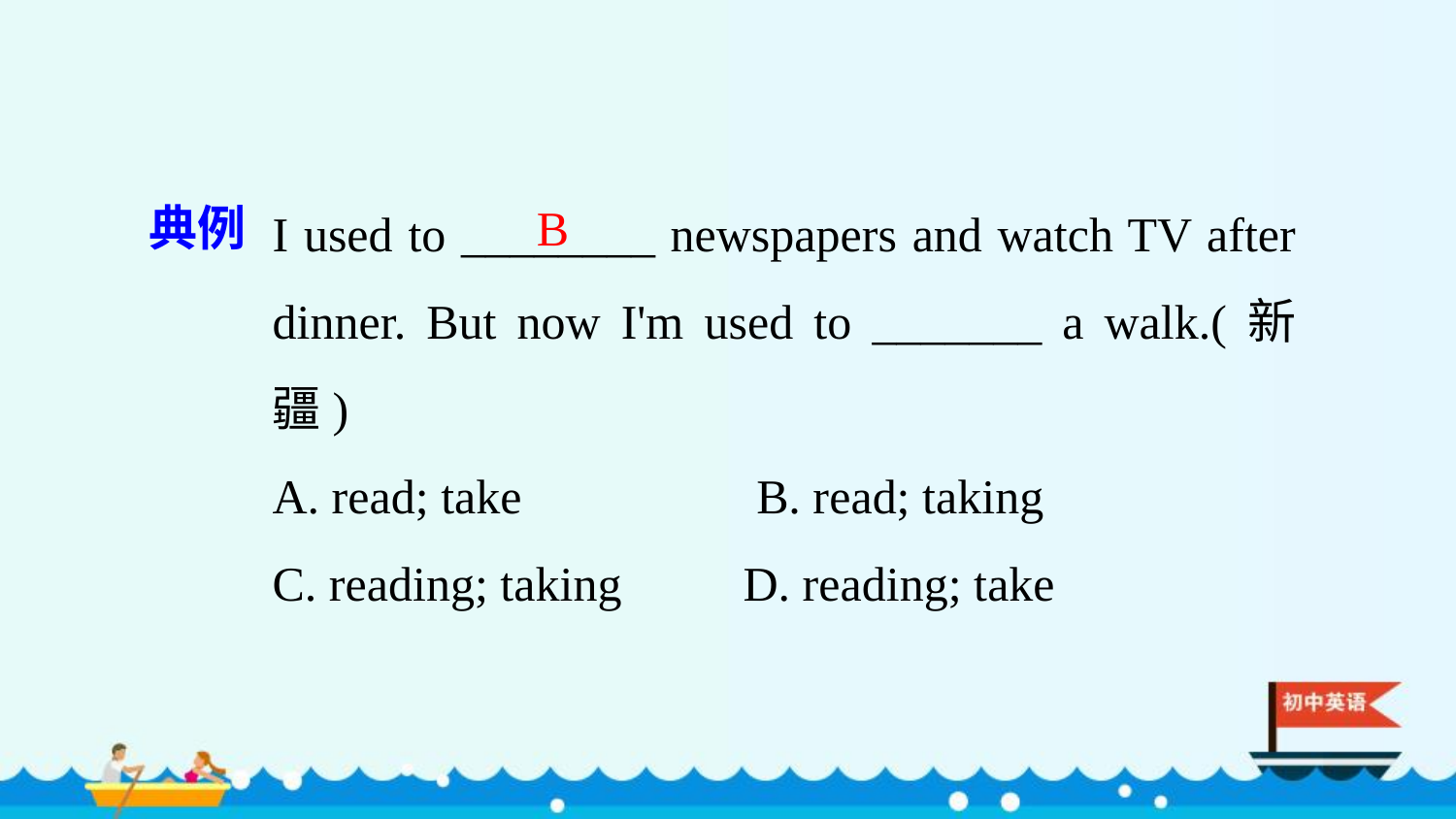

I used to ________ newspapers and watch TV after dinner. But now I'm used to _______ a walk.(新疆)
A. read; take　　　      B. read; taking
C. reading; taking          D. reading; take
典例
B